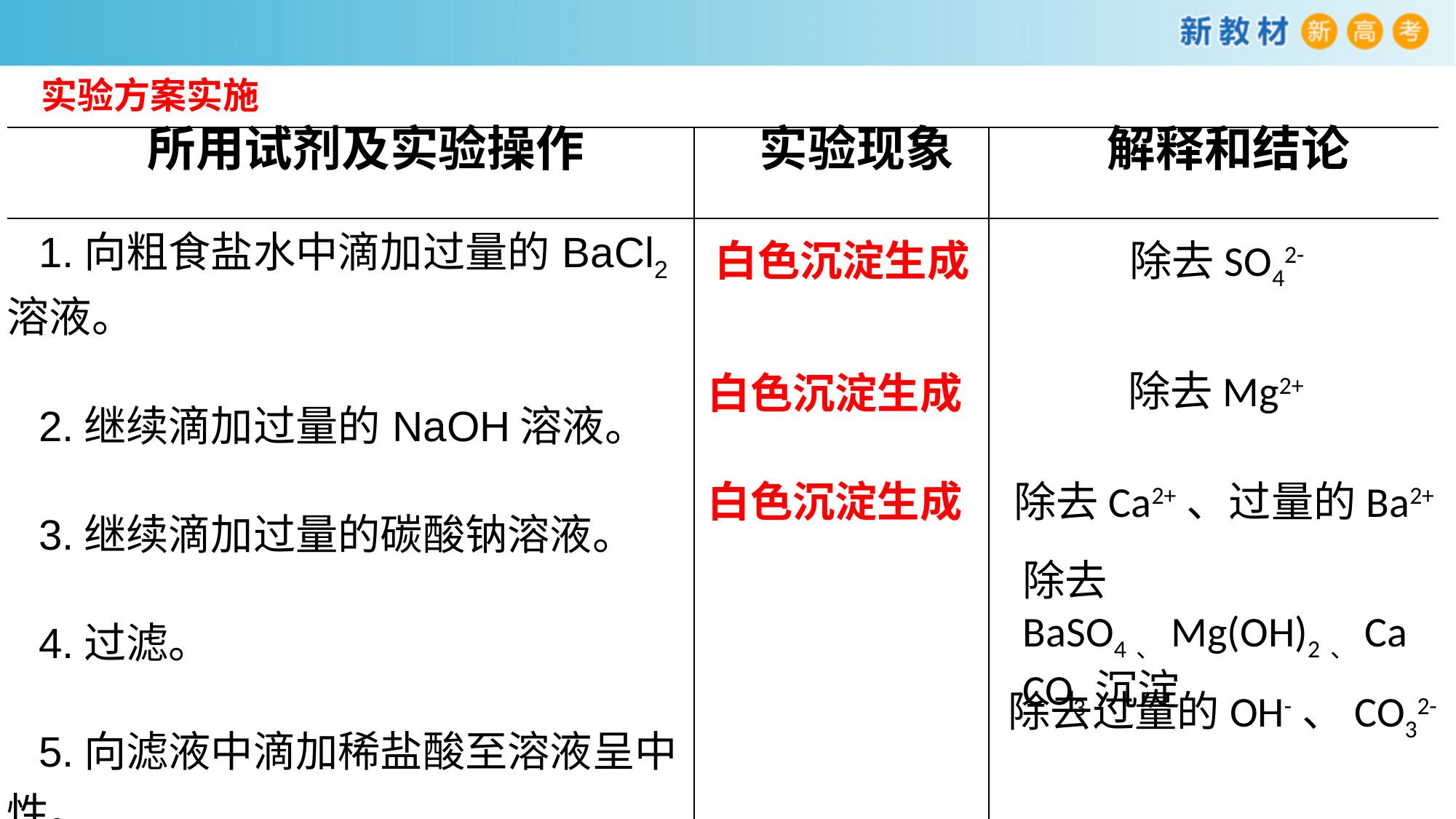

实验方案实施
| 所用试剂及实验操作 | 实验现象 | 解释和结论 |
| --- | --- | --- |
| 1.向粗食盐水中滴加过量的BaCl2溶液。 2.继续滴加过量的NaOH溶液。 3.继续滴加过量的碳酸钠溶液。 4.过滤。 5.向滤液中滴加稀盐酸至溶液呈中性。 |  |  |
白色沉淀生成
除去SO42-
除去Mg2+
白色沉淀生成
白色沉淀生成
除去Ca2+、过量的Ba2+
除去BaSO4、Mg(OH)2、CaCO3沉淀
除去过量的OH-、CO32-